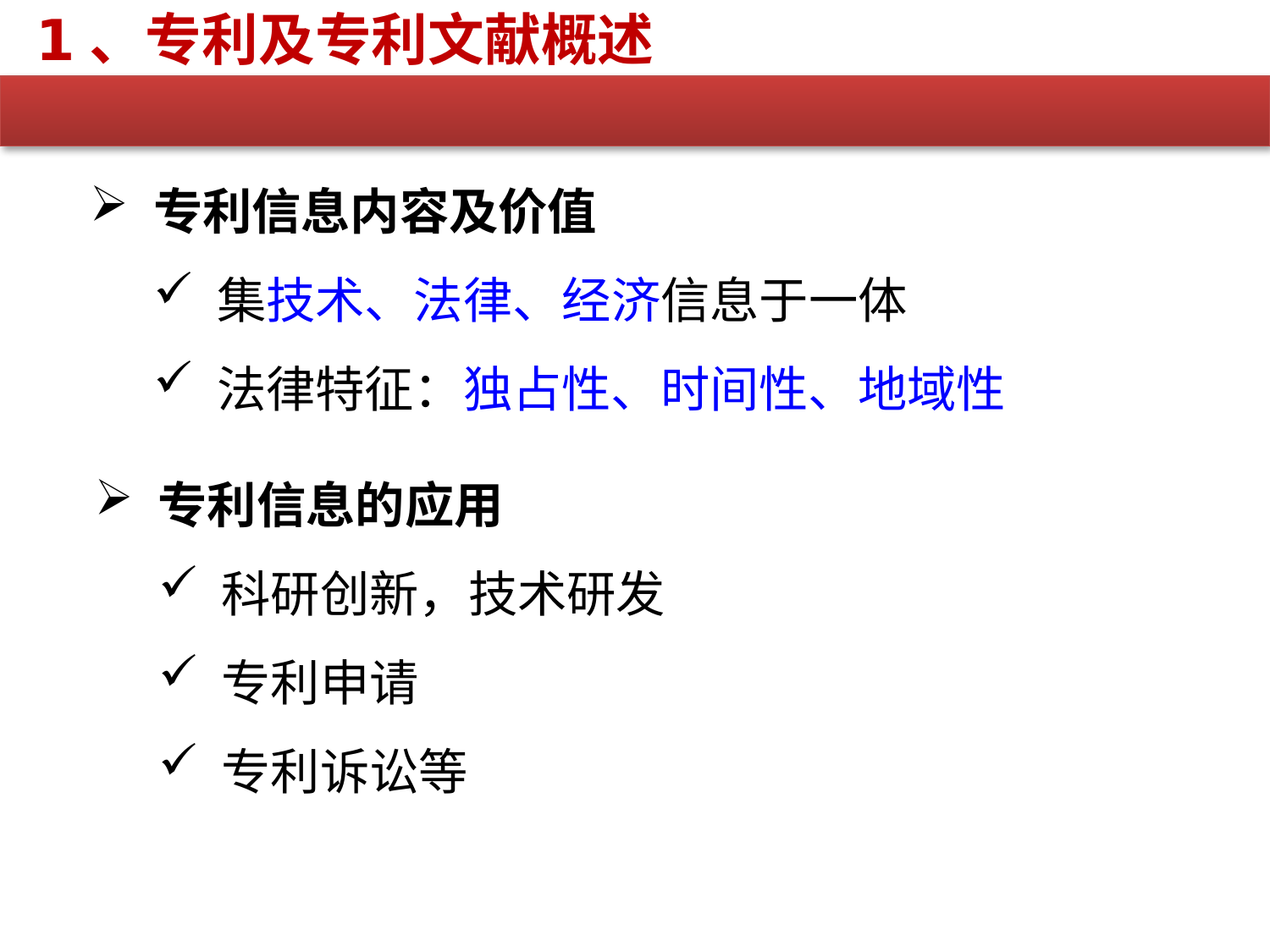

1、专利及专利文献概述

专利信息内容及价值
集技术、法律、经济信息于一体
法律特征：独占性、时间性、地域性
专利信息的应用
科研创新，技术研发
专利申请
专利诉讼等